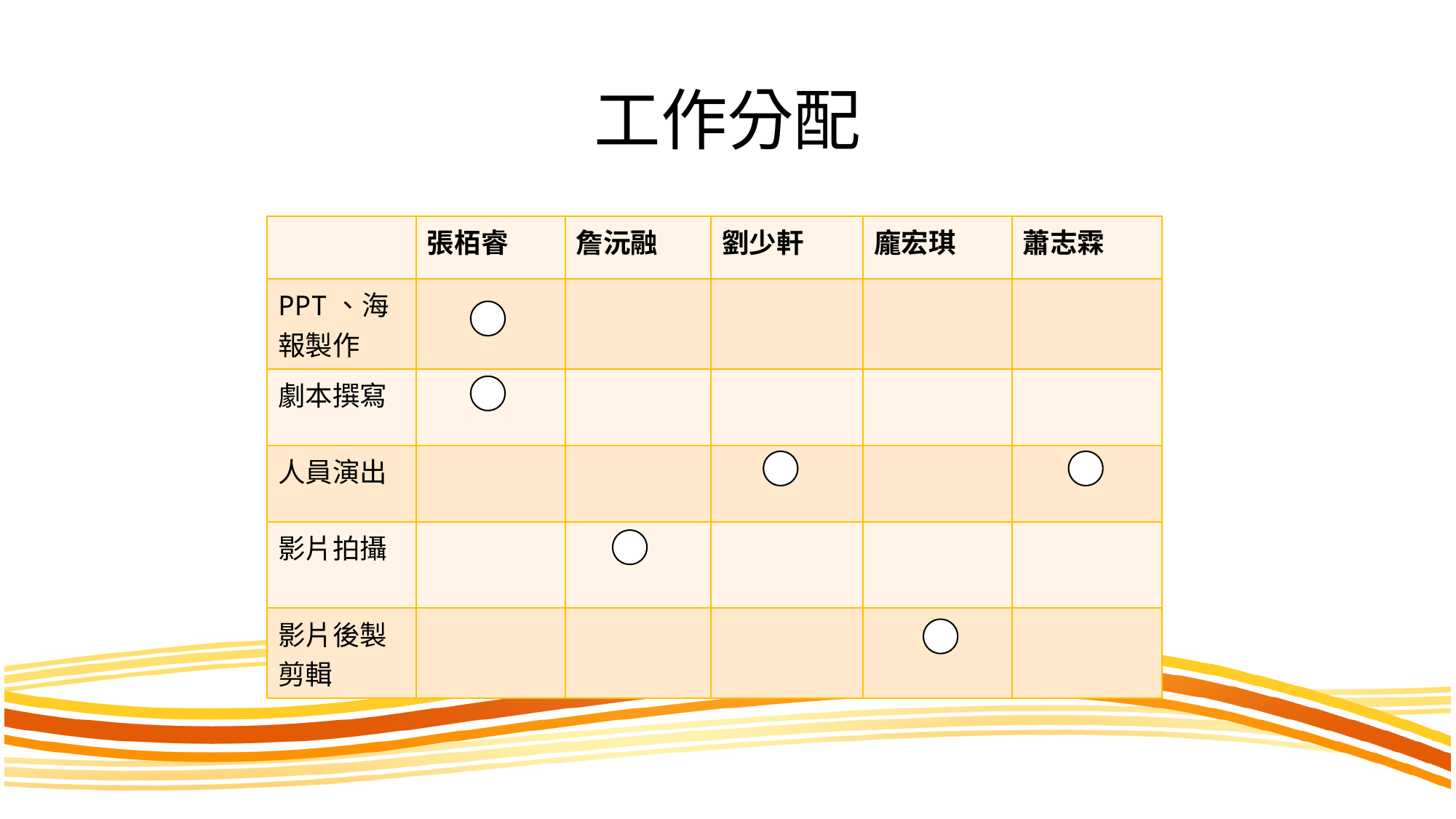

# 工作分配
|  | 張栢睿 | 詹沅融 | 劉少軒 | 龐宏琪 | 蕭志霖 |
| --- | --- | --- | --- | --- | --- |
| PPT、海報製作 |  |  |  |  |  |
| 劇本撰寫 |  |  |  |  |  |
| 人員演出 |  |  |  |  |  |
| 影片拍攝 |  |  |  |  |  |
| 影片後製剪輯 |  |  |  |  |  |